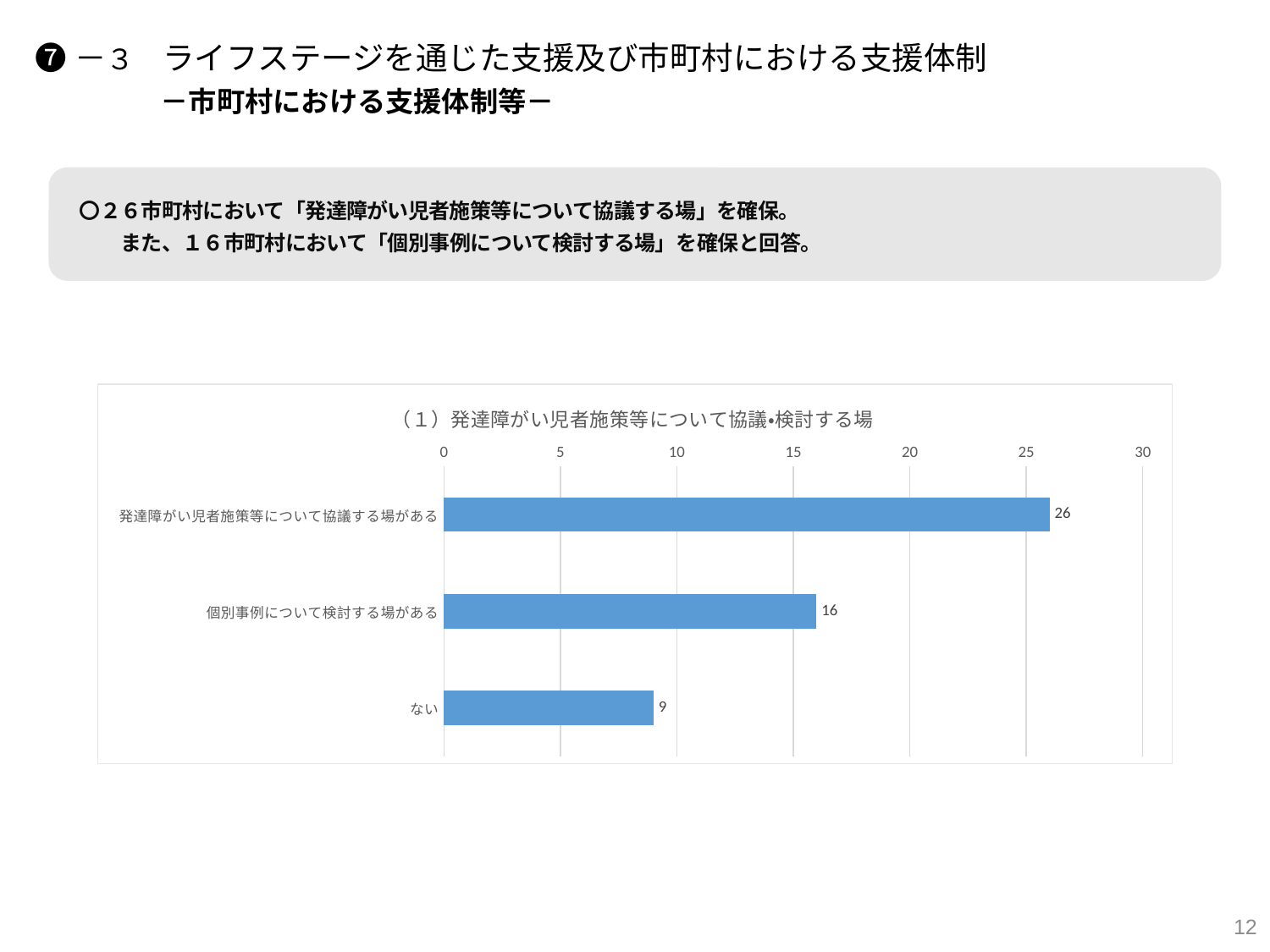

❼－３　ライフステージを通じた支援及び市町村における支援体制
　　　　  －市町村における支援体制等－
〇２６市町村において「発達障がい児者施策等について協議する場」を確保。
　　また、１６市町村において「個別事例について検討する場」を確保と回答。

### Chart: （１）発達障がい児者施策等について協議・検討する場

| Category |  |
|---|---|
| 発達障がい児者施策等について協議する場がある | 26.0 |
| 個別事例について検討する場がある | 16.0 |
| ない | 9.0 |
12